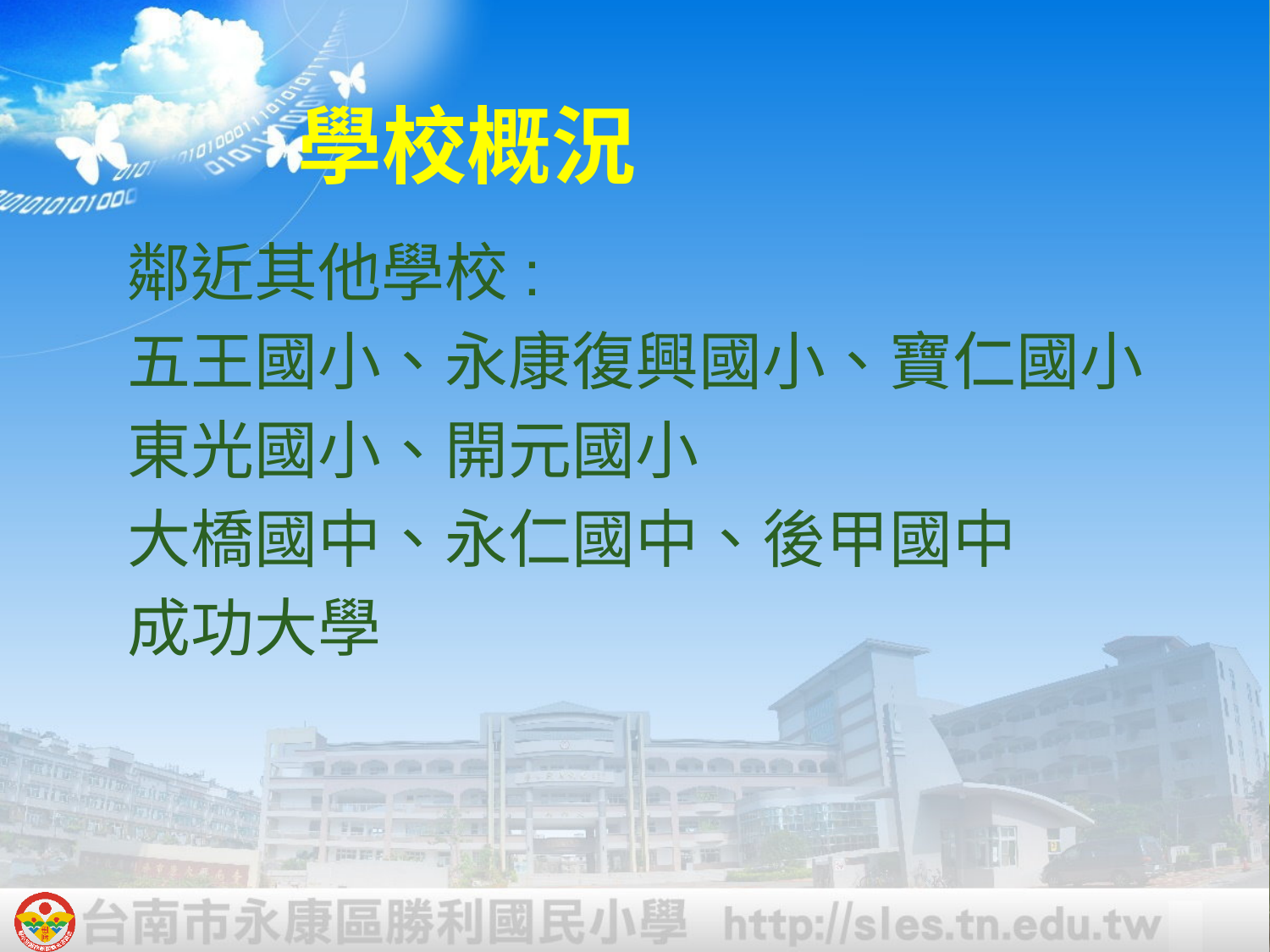

學校概況
鄰近其他學校:
五王國小、永康復興國小、寶仁國小
東光國小、開元國小
大橋國中、永仁國中、後甲國中
成功大學